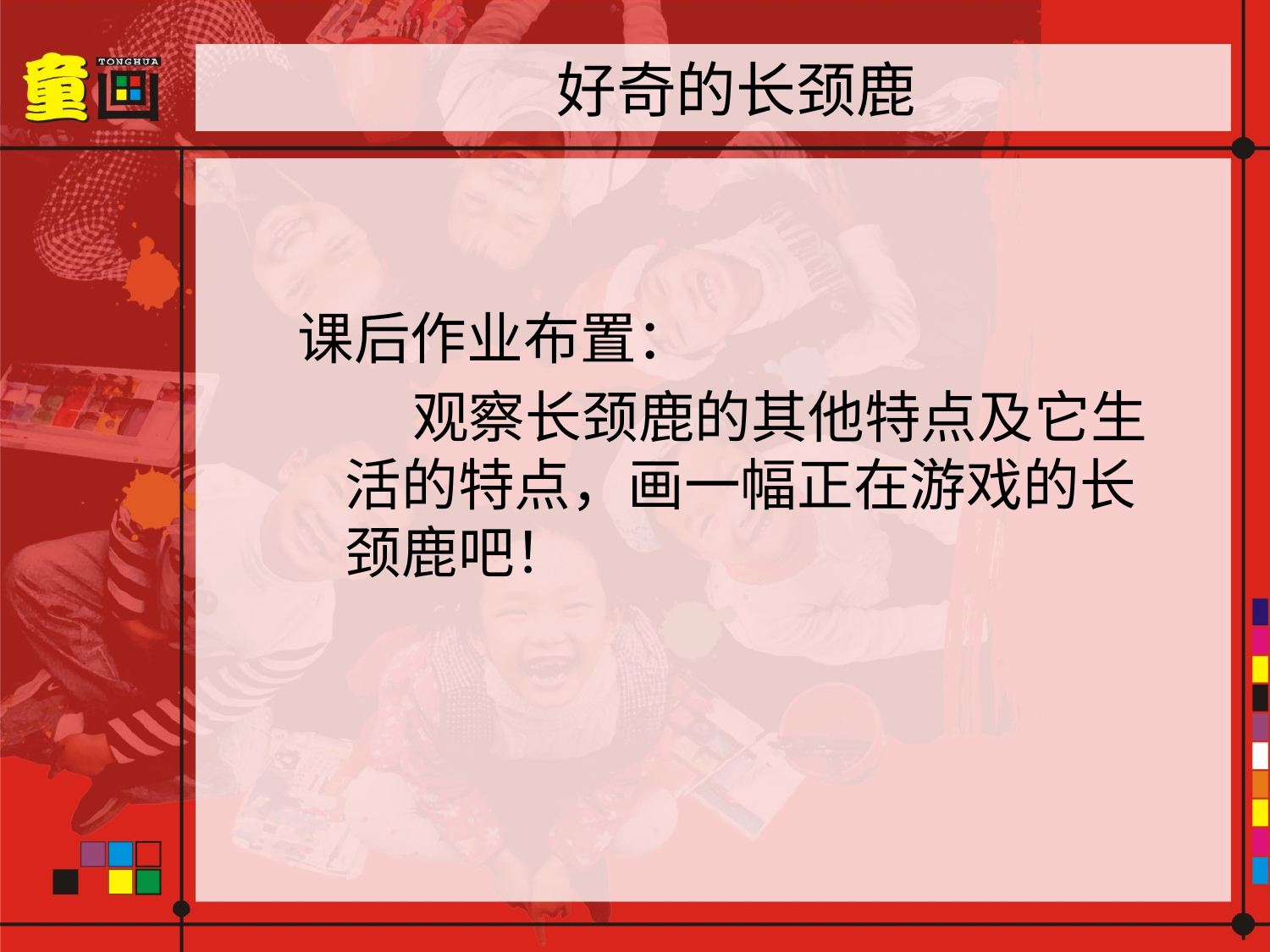

#
   好奇的长颈鹿
课后作业布置：
        观察长颈鹿的其他特点及它生活的特点，画一幅正在游戏的长颈鹿吧！